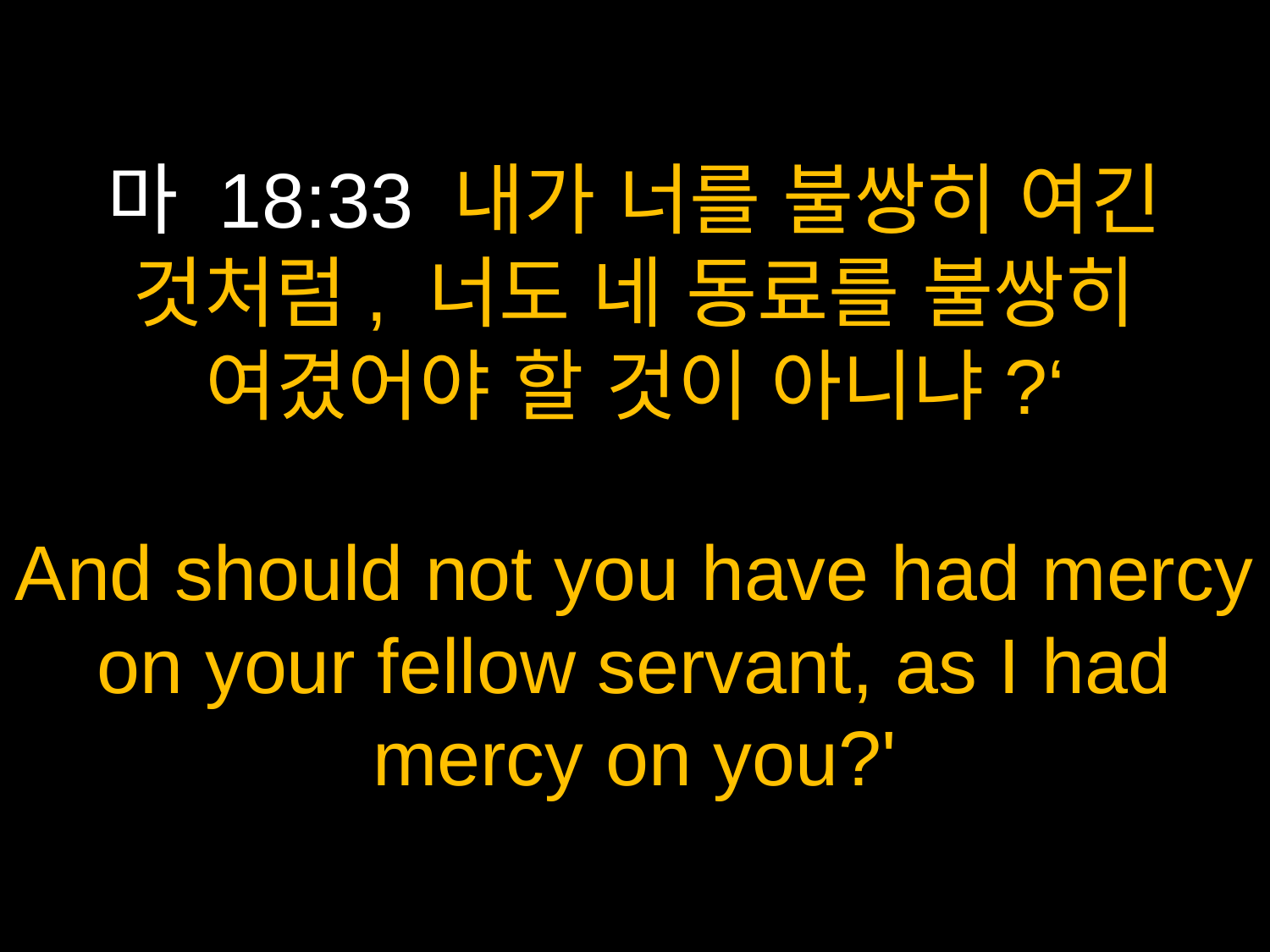

# 마 18:33 내가 너를 불쌍히 여긴 것처럼, 너도 네 동료를 불쌍히 여겼어야 할 것이 아니냐?‘ And should not you have had mercy on your fellow servant, as I had mercy on you?'